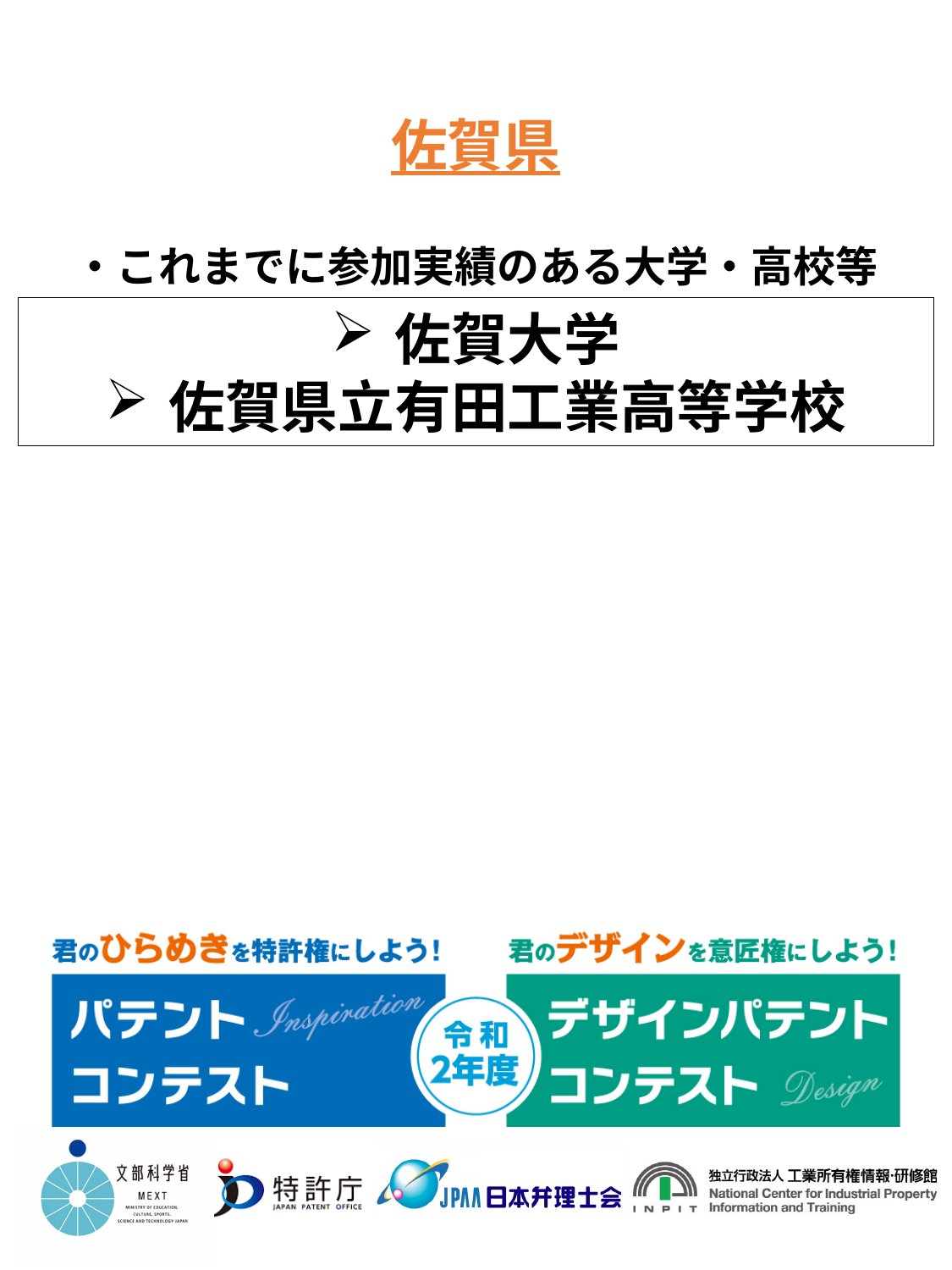

佐賀県
・これまでに参加実績のある大学・高校等
佐賀大学
佐賀県立有田工業高等学校